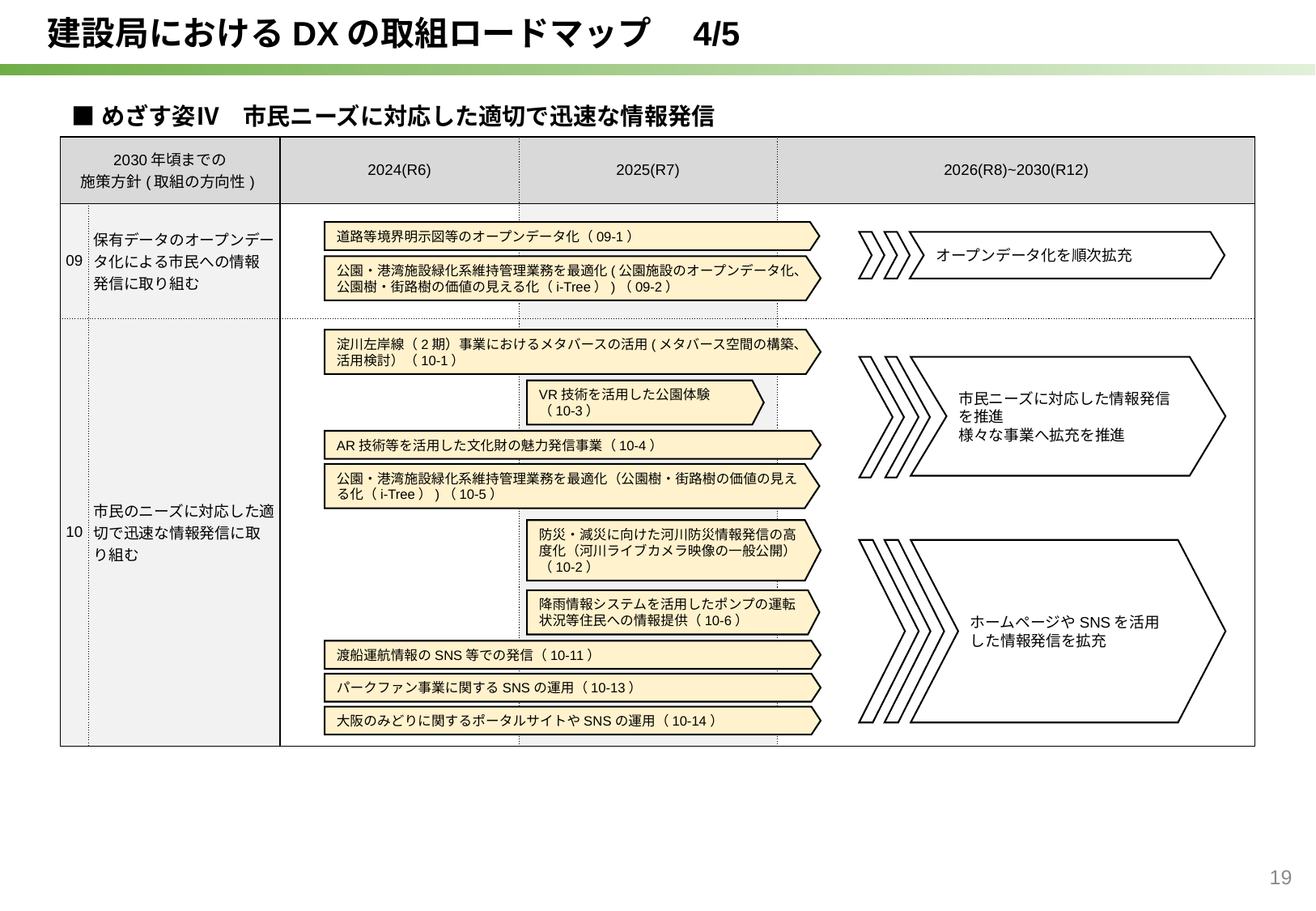

建設局におけるDXの取組ロードマップ　4/5
■めざす姿Ⅳ　市民ニーズに対応した適切で迅速な情報発信
| 2030年頃までの 施策方針(取組の方向性) |  | 2024(R6) | 2025(R7) | 2026(R8)~2030(R12) |
| --- | --- | --- | --- | --- |
| 09 | 保有データのオープンデータ化による市民への情報発信に取り組む |  |  |  |
| 10 | 市民のニーズに対応した適切で迅速な情報発信に取り組む |  |  |  |
道路等境界明示図等のオープンデータ化（09-1）

オープンデータ化を順次拡充
公園・港湾施設緑化系維持管理業務を最適化(公園施設のオープンデータ化、公園樹・街路樹の価値の見える化（i-Tree）)（09-2）
淀川左岸線（2期）事業におけるメタバースの活用​(メタバース空間の構築、活用検討）（10-1）

市民ニーズに対応した情報発信を推進
様々な事業へ拡充を推進
VR技術を活用した公園体験（10-3）
AR技術等を活用した文化財の魅力発信事業（10-4）
公園・港湾施設緑化系維持管理業務を最適化（公園樹・街路樹の価値の見える化（i-Tree）)（10-5）
防災・減災に向けた河川防災情報発信の高度化（河川ライブカメラ映像の一般公開）（10-2）

ホームページやSNSを活用した情報発信を拡充
降雨情報システムを活用したポンプの運転状況等住民への情報提供（10-6）
渡船運航情報のSNS等での発信（10-11）
パークファン事業に関するSNSの運用（10-13）
大阪のみどりに関するポータルサイトやSNSの運用（10-14）
19